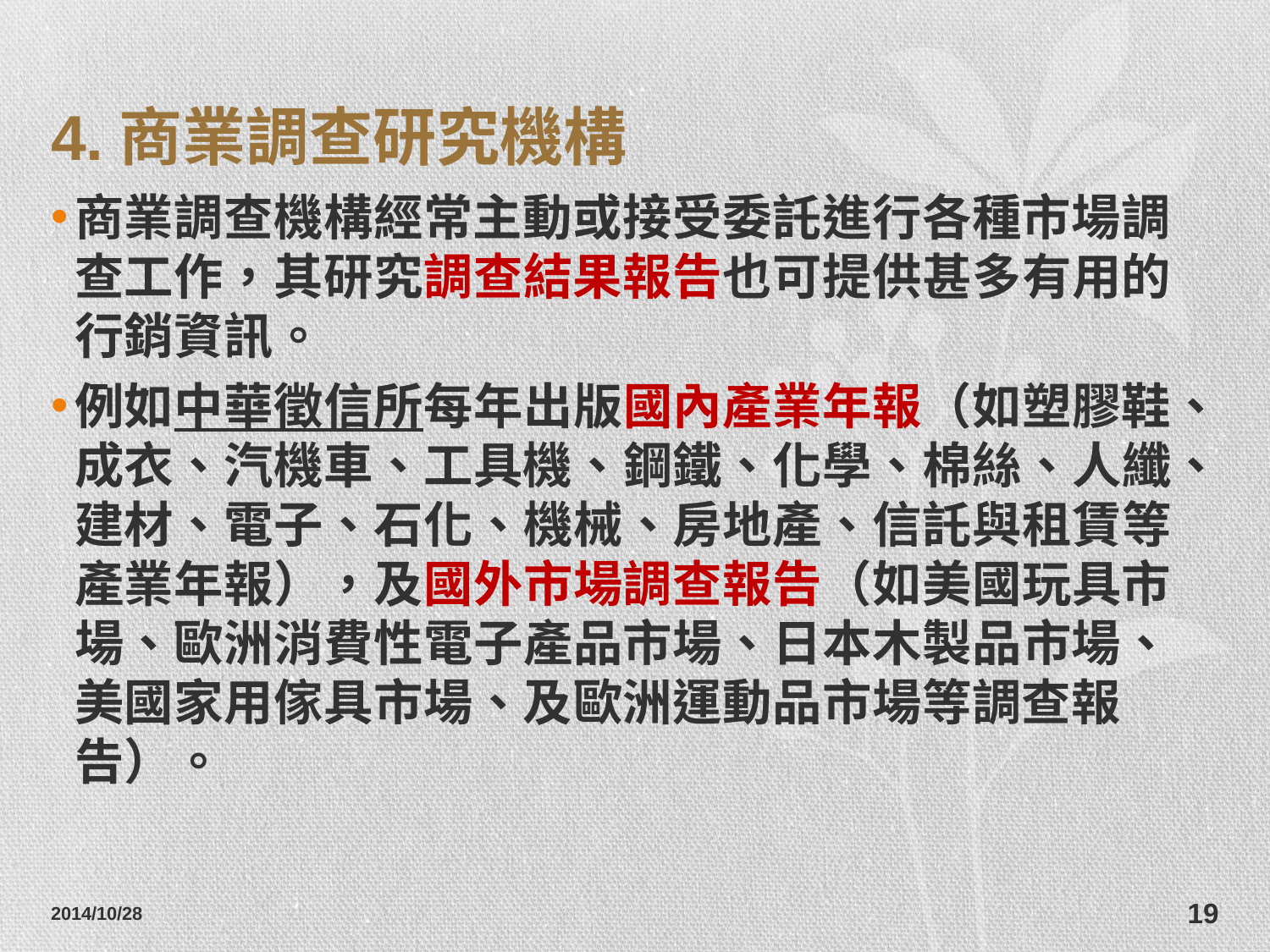

# 4.商業調查研究機構
商業調查機構經常主動或接受委託進行各種市場調查工作，其研究調查結果報告也可提供甚多有用的行銷資訊。
例如中華徵信所每年出版國內產業年報（如塑膠鞋、成衣、汽機車、工具機、鋼鐵、化學、棉絲、人纖、建材、電子、石化、機械、房地產、信託與租賃等產業年報），及國外市場調查報告（如美國玩具市場、歐洲消費性電子產品市場、日本木製品市場、美國家用傢具市場、及歐洲運動品市場等調查報告）。
2014/10/28
19